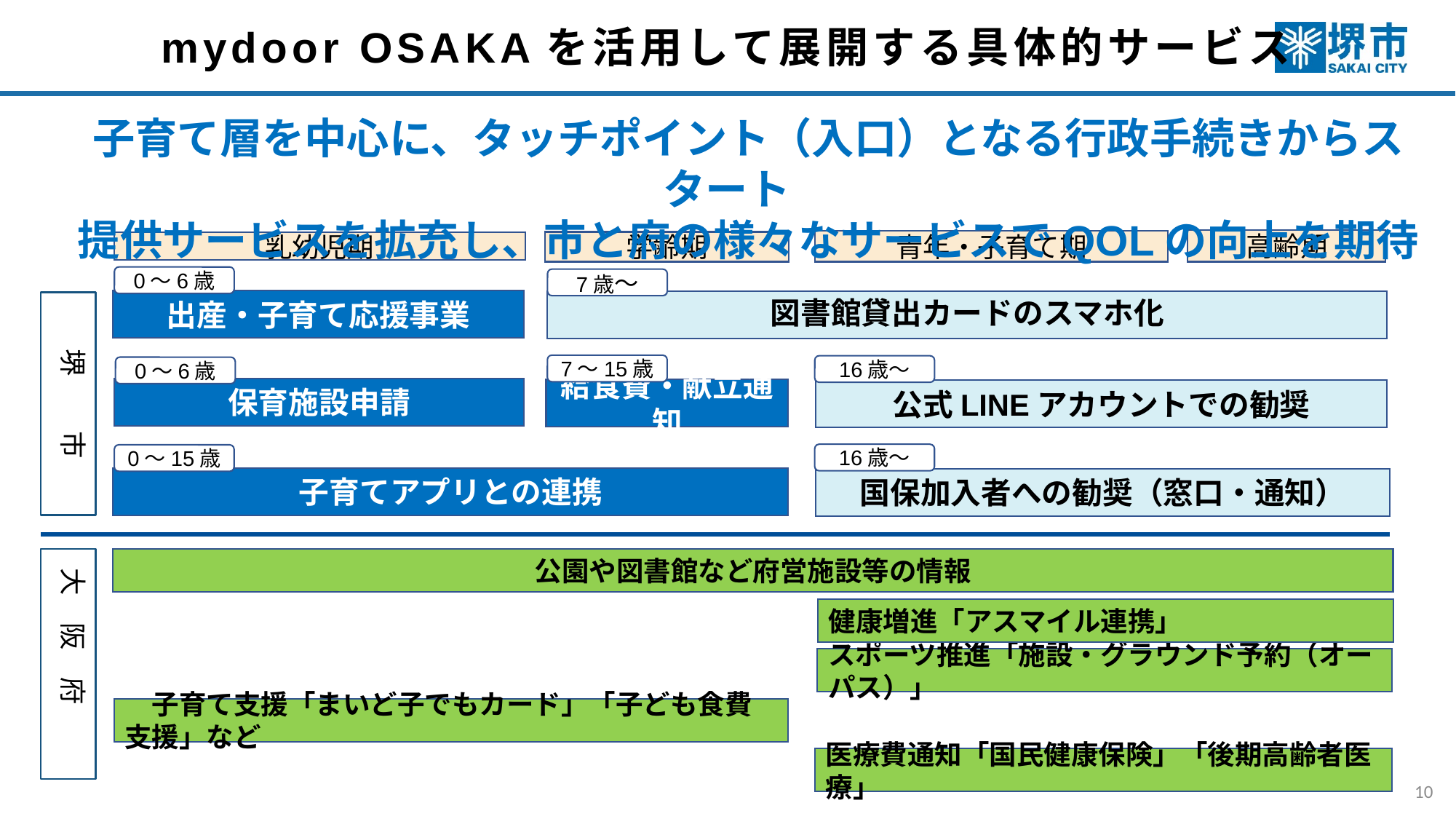

# mydoor OSAKAを活用して展開する具体的サービス
　子育て層を中心に、タッチポイント（入口）となる行政手続きからスタート
　提供サービスを拡充し、市と府の様々なサービスでQOLの向上を期待
高齢期
青年・子育て期
学齢期
乳幼児期
0～6歳
7歳～
出産・子育て応援事業
図書館貸出カードのスマホ化
堺　　市
7～15歳
16歳～
0～6歳
保育施設申請
給食費・献立通知
公式LINEアカウントでの勧奨
16歳～
0～15歳
子育てアプリとの連携
国保加入者への勧奨（窓口・通知）
大　阪　府
公園や図書館など府営施設等の情報
健康増進「アスマイル連携」
スポーツ推進「施設・グラウンド予約（オーパス）」
　子育て支援「まいど子でもカード」「子ども食費支援」など
医療費通知「国民健康保険」「後期高齢者医療」
10